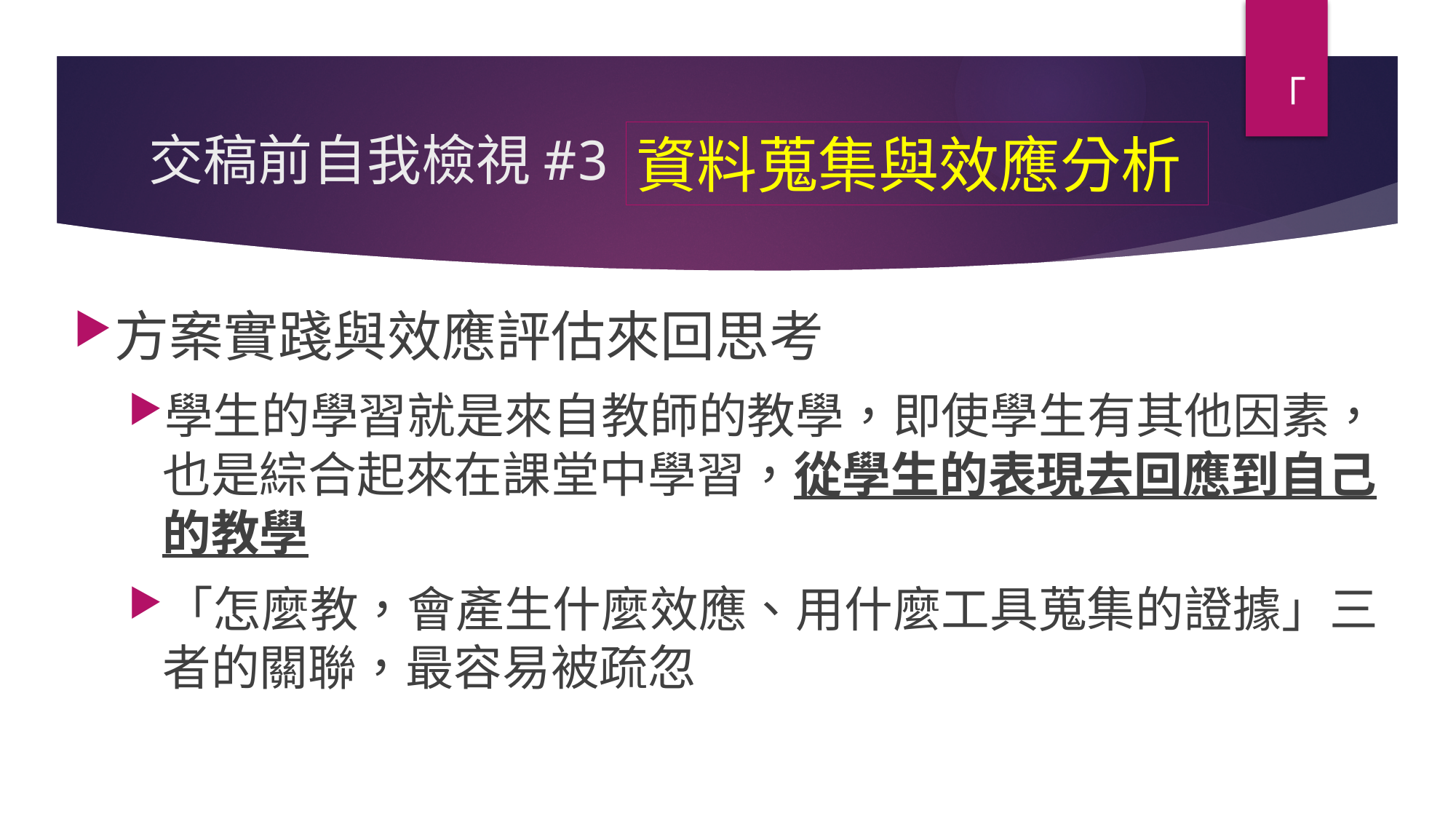

「
# 交稿前自我檢視#3
資料蒐集與效應分析
方案實踐與效應評估來回思考
學生的學習就是來自教師的教學，即使學生有其他因素，也是綜合起來在課堂中學習，從學生的表現去回應到自己的教學
「怎麼教，會產生什麼效應、用什麼工具蒐集的證據」三者的關聯，最容易被疏忽